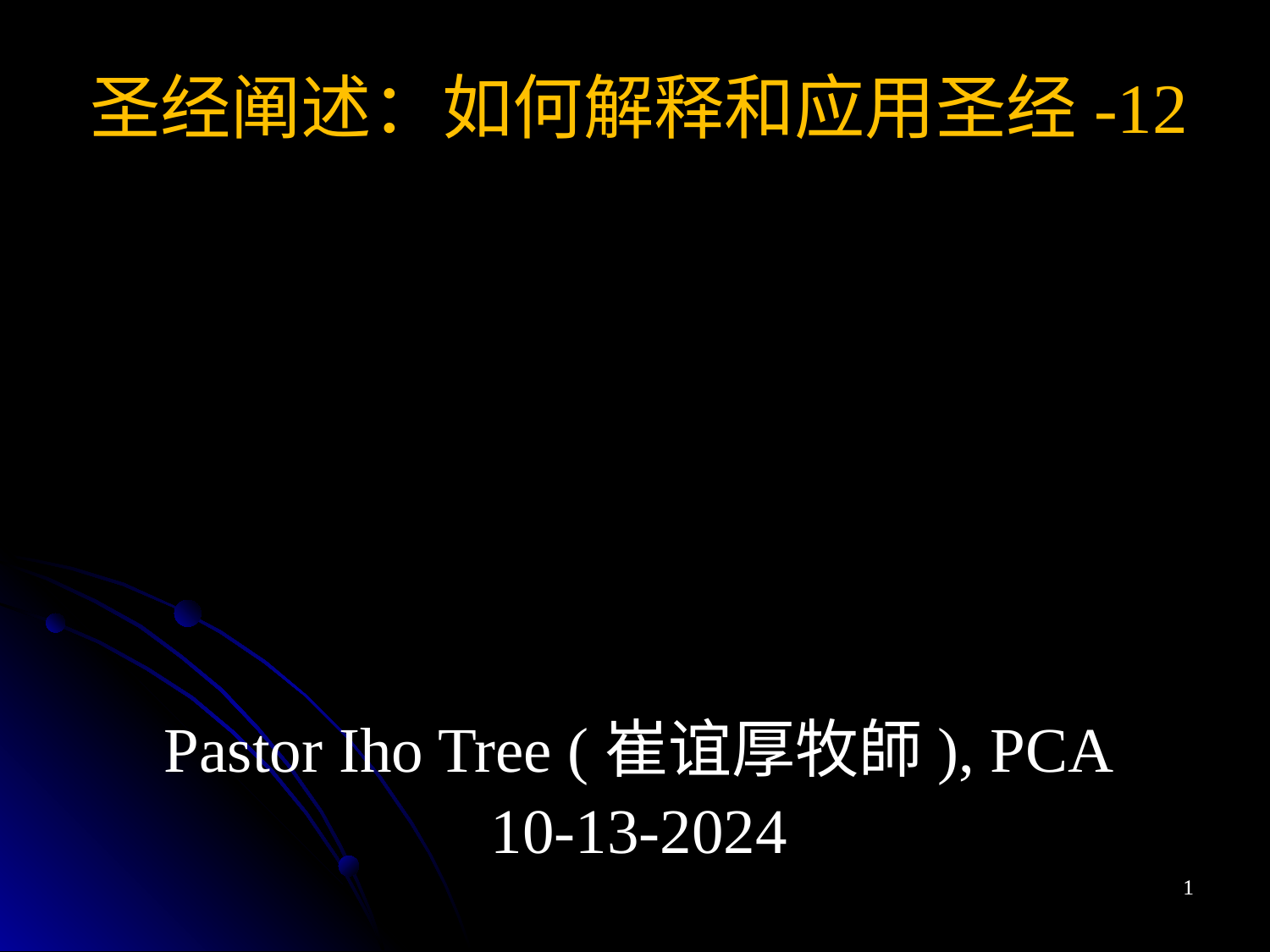

圣经阐述：如何解释和应用圣经-12

Pastor Iho Tree (崔谊厚牧師), PCA
10-13-2024
1
1